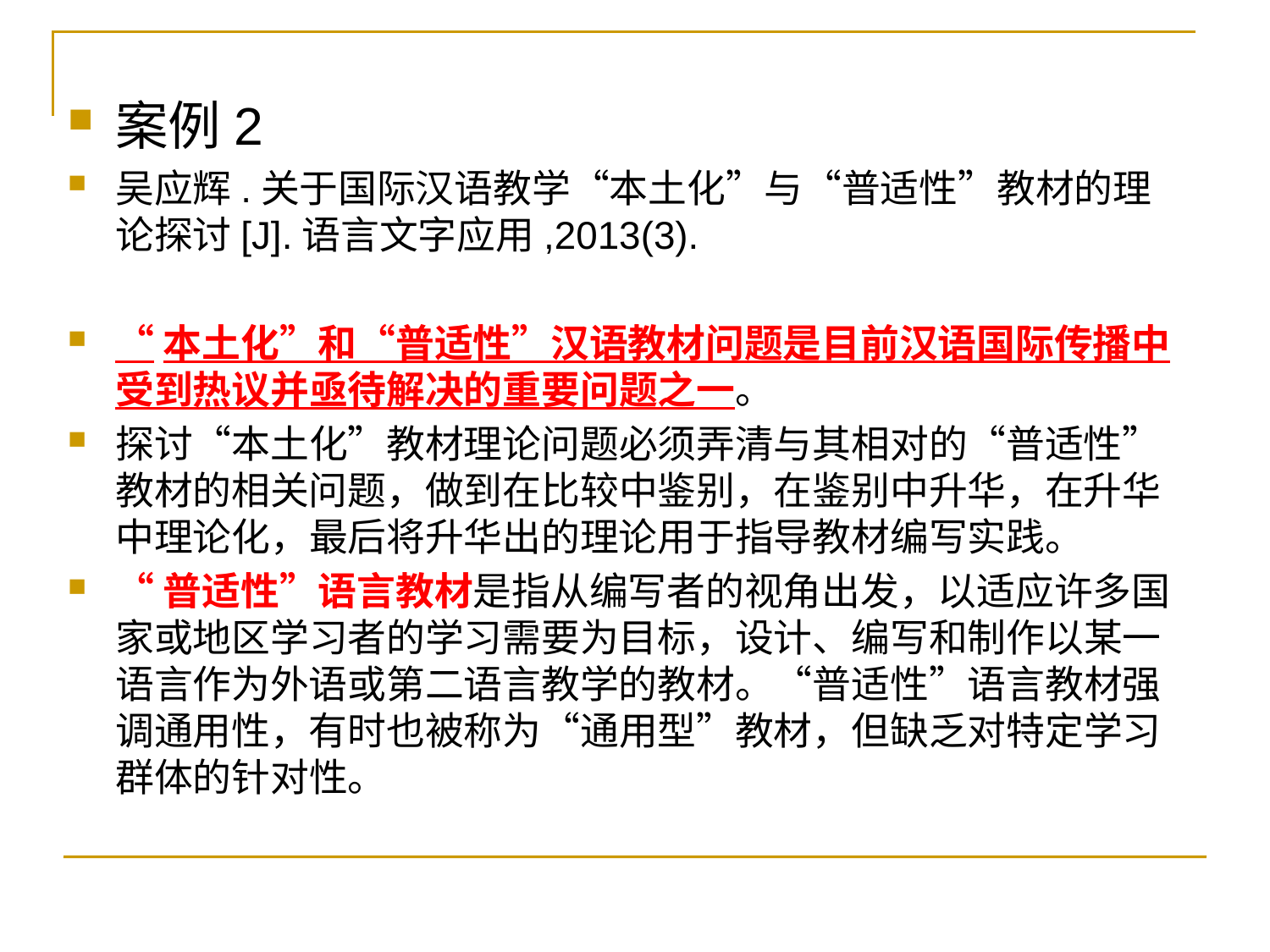

案例2
吴应辉.关于国际汉语教学“本土化”与“普适性”教材的理论探讨[J].语言文字应用,2013(3).

“本土化”和“普适性”汉语教材问题是目前汉语国际传播中受到热议并亟待解决的重要问题之一。
探讨“本土化”教材理论问题必须弄清与其相对的“普适性”教材的相关问题，做到在比较中鉴别，在鉴别中升华，在升华中理论化，最后将升华出的理论用于指导教材编写实践。
“普适性”语言教材是指从编写者的视角出发，以适应许多国家或地区学习者的学习需要为目标，设计、编写和制作以某一语言作为外语或第二语言教学的教材。“普适性”语言教材强调通用性，有时也被称为“通用型”教材，但缺乏对特定学习群体的针对性。